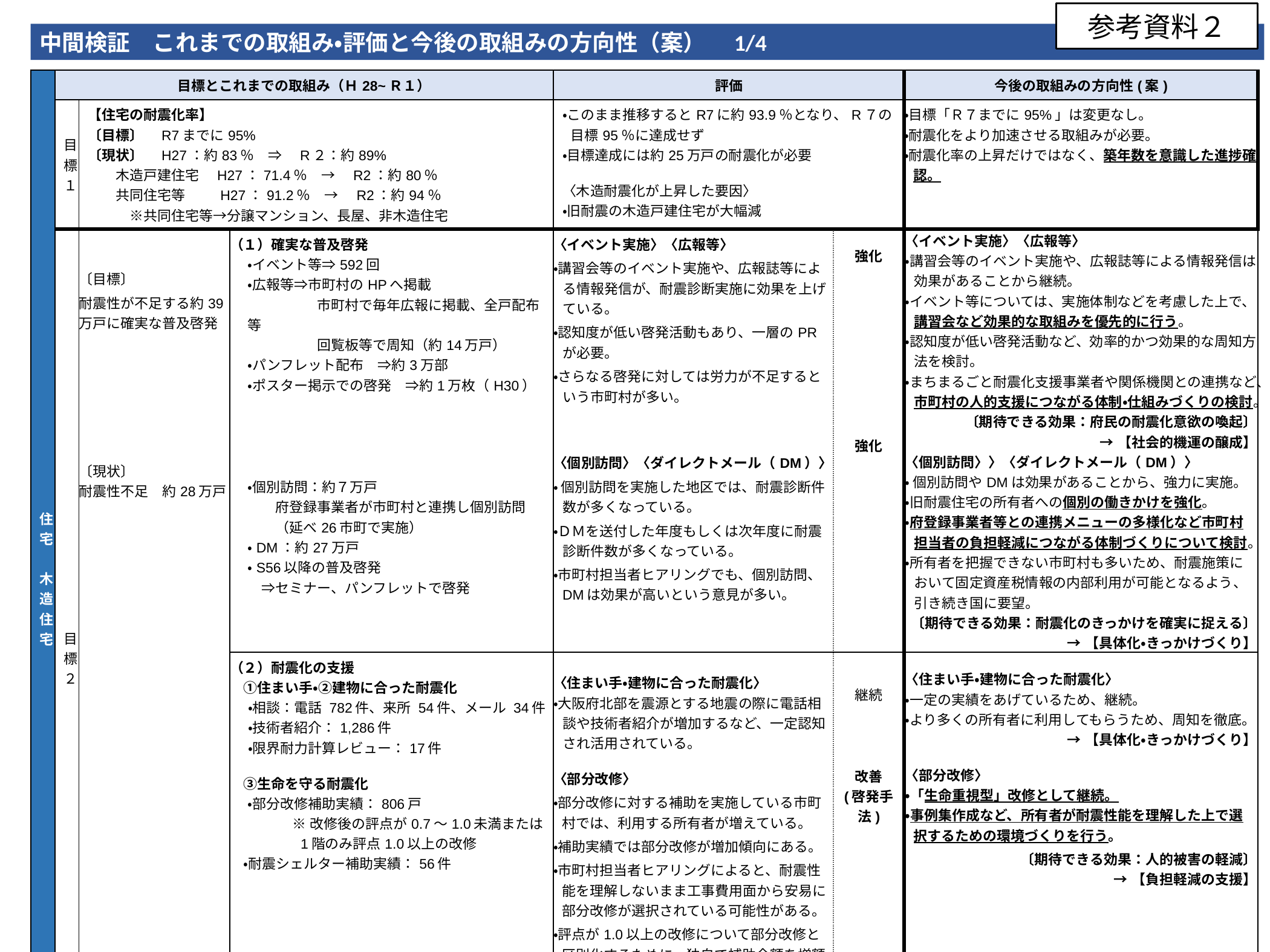

参考資料２
中間検証　これまでの取組み・評価と今後の取組みの方向性（案）　1/4
| 住宅　木造住宅 | 目標とこれまでの取組み（Ｈ28~Ｒ１） |  |  | 評価 |  | 今後の取組みの方向性(案) |
| --- | --- | --- | --- | --- | --- | --- |
|  | 目標１ | 【住宅の耐震化率】 〔目標〕　R7までに95% 〔現状〕　H27：約83％　⇒　R２：約89% 　　木造戸建住宅　H27：71.4％　→　R2：約80％ 　　共同住宅等　　 H27：91.2％　→　R2：約94％ 　　　※共同住宅等→分譲マンション、長屋、非木造住宅 |  | ・このまま推移するとR7に約93.9％となり、R７の目標95％に達成せず ・目標達成には約25万戸の耐震化が必要 〈木造耐震化が上昇した要因〉 ・旧耐震の木造戸建住宅が大幅減 |  | ・目標「Ｒ７までに95%」は変更なし。 ・耐震化をより加速させる取組みが必要。 ・耐震化率の上昇だけではなく、築年数を意識した進捗確認。 |
|  | 目標２ | 〔目標〕 耐震性が不足する約39万戸に確実な普及啓発　 〔現状〕 耐震性不足　約28万戸 | （１）確実な普及啓発 ・イベント等⇒592回　 ・広報等⇒市町村のHPへ掲載 　　　　　市町村で毎年広報に掲載、全戸配布等 　　　　　回覧板等で周知（約14万戸） ・パンフレット配布　⇒約3万部 ・ポスター掲示での啓発　⇒約1万枚（H30） 　 ・個別訪問：約７万戸 　　府登録事業者が市町村と連携し個別訪問 　　（延べ26市町で実施） ・DM：約27万戸 ・S56以降の普及啓発 　⇒セミナー、パンフレットで啓発 | 〈イベント実施〉〈広報等〉 ・講習会等のイベント実施や、広報誌等による情報発信が、耐震診断実施に効果を上げている。 ・認知度が低い啓発活動もあり、一層のPRが必要。 ・さらなる啓発に対しては労力が不足するという市町村が多い。 〈個別訪問〉〈ダイレクトメール（DM）〉 ・ 個別訪問を実施した地区では、耐震診断件数が多くなっている。 ・ＤＭを送付した年度もしくは次年度に耐震診断件数が多くなっている。 ・市町村担当者ヒアリングでも、個別訪問、DMは効果が高いという意見が多い。 | 強化 強化 | 〈イベント実施〉〈広報等〉 ・講習会等のイベント実施や、広報誌等による情報発信は効果があることから継続。 ・イベント等については、実施体制などを考慮した上で、講習会など効果的な取組みを優先的に行う。 ・認知度が低い啓発活動など、効率的かつ効果的な周知方法を検討。 ・まちまるごと耐震化支援事業者や関係機関との連携など、市町村の人的支援につながる体制・仕組みづくりの検討。 〔期待できる効果：府民の耐震化意欲の喚起〕 →【社会的機運の醸成】 〈個別訪問〉〉〈ダイレクトメール（DM）〉 ・ 個別訪問やDMは効果があることから、強力に実施。 ・旧耐震住宅の所有者への個別の働きかけを強化。 ・府登録事業者等との連携メニューの多様化など市町村担当者の負担軽減につながる体制づくりについて検討。 ・所有者を把握できない市町村も多いため、耐震施策において固定資産税情報の内部利用が可能となるよう、引き続き国に要望。 〔期待できる効果：耐震化のきっかけを確実に捉える〕 →【具体化・きっかけづくり】 |
|  |  |  | （２）耐震化の支援 　①住まい手・②建物に合った耐震化 ・相談：電話 782件、来所 54件、メール 34件 ・技術者紹介：1,286件　 ・限界耐力計算レビュー：17件 　③生命を守る耐震化 ・部分改修補助実績：806戸 ※改修後の評点が0.7～1.0未満または1階のみ評点1.0以上の改修 　・耐震シェルター補助実績：56件 　④密集市街地に対する施策 （関係施策） ・密集市街地内府除却補助実績　3,717戸　　　　　　　　　　　　　　　　　　　　　　　　　　　　 　　　　　　　　　　　市独自補助　 298戸 | 〈住まい手・建物に合った耐震化〉 ・大阪府北部を震源とする地震の際に電話相談や技術者紹介が増加するなど、一定認知され活用されている。 〈部分改修〉 ・部分改修に対する補助を実施している市町村では、利用する所有者が増えている。 ・補助実績では部分改修が増加傾向にある。 ・市町村担当者ヒアリングによると、耐震性能を理解しないまま工事費用面から安易に部分改修が選択されている可能性がある。 ・評点が1.0以上の改修について部分改修と区別化するために、独自で補助金額を増額している市町村もある。 〈密集市街地に対する施策〉 ・密集市街地対策事業の除却補助制度が活用されている。 | 継続 改善 (啓発手法) 継続 | 〈住まい手・建物に合った耐震化〉 ・一定の実績をあげているため、継続。 ・より多くの所有者に利用してもらうため、周知を徹底。 →【具体化・きっかけづくり】 〈部分改修〉 ・「生命重視型」改修として継続。 ・事例集作成など、所有者が耐震性能を理解した上で選択するための環境づくりを行う。 〔期待できる効果：人的被害の軽減〕 →【負担軽減の支援】 〈密集市街地に対する施策〉 ・関係機関と連携し、密集市街地対策施策での対策を進める。 →【具体化・きっかけづくり】 |